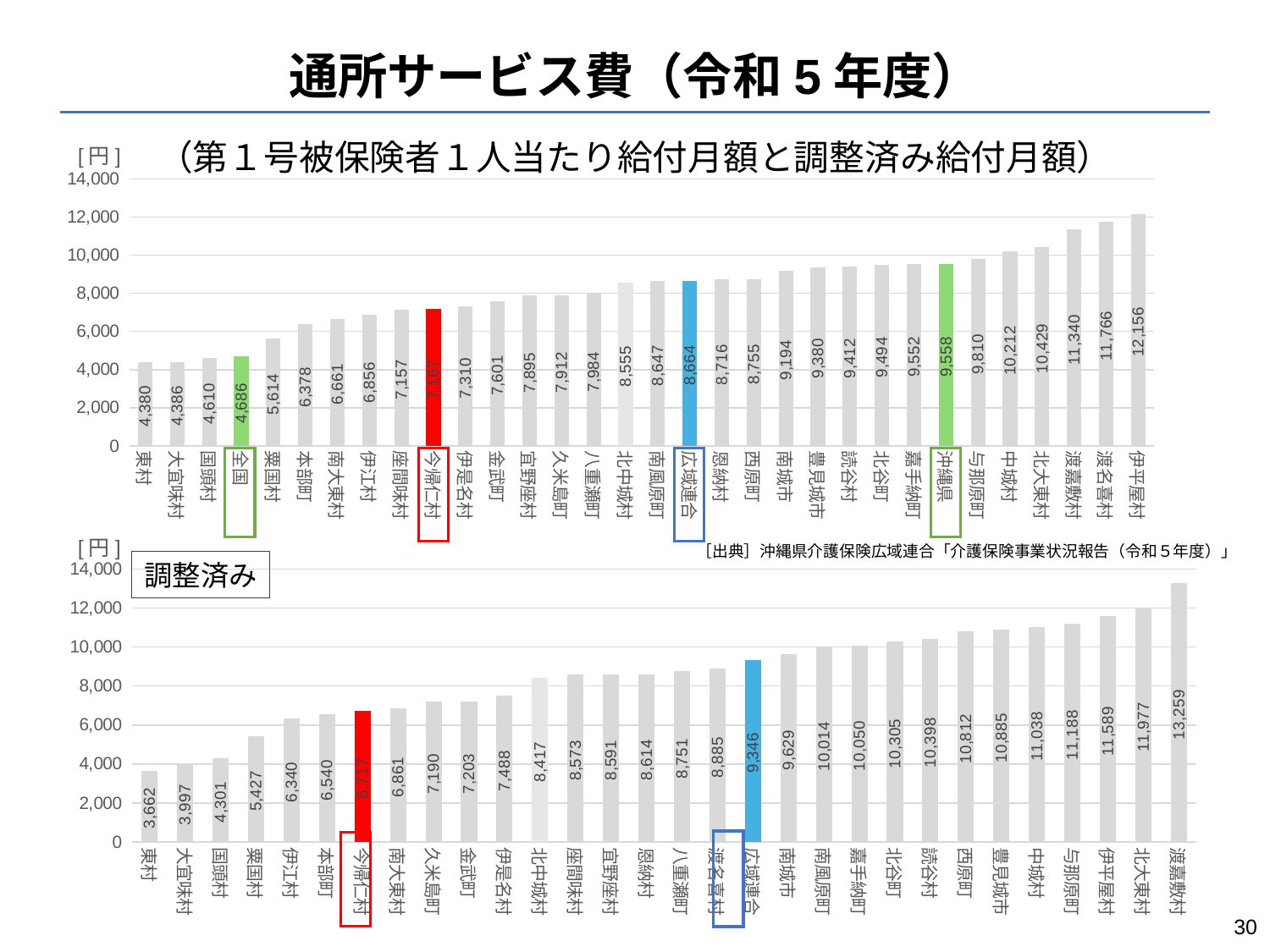

# 通所サービス費（令和5年度）
（第１号被保険者１人当たり給付月額と調整済み給付月額）
[円]

### Chart

| Category |  |
|---|---|
| 東村 | 4380.33004552352 |
| 大宜味村 | 4386.062604340567 |
| 国頭村 | 4610.415985600312 |
| 全国 | 4686.270088949727 |
| 粟国村 | 5614.124201787995 |
| 本部町 | 6378.328174783796 |
| 南大東村 | 6661.129140786749 |
| 伊江村 | 6856.315228324281 |
| 座間味村 | 7157.409385113268 |
| 今帰仁村 | 7166.566103533788 |
| 伊是名村 | 7309.568419090231 |
| 金武町 | 7600.979207543057 |
| 宜野座村 | 7895.373326750055 |
| 久米島町 | 7911.768187552565 |
| 八重瀬町 | 7983.53166032781 |
| 北中城村 | 8554.688165633444 |
| 南風原町 | 8647.168357309725 |
| 広域連合 | 8664.455682226913 |
| 恩納村 | 8716.103942008147 |
| 西原町 | 8755.241618633101 |
| 南城市 | 9193.98032033772 |
| 豊見城市 | 9379.586391893572 |
| 読谷村 | 9412.11515711013 |
| 北谷町 | 9493.753917436645 |
| 嘉手納町 | 9552.44955415289 |
| 沖縄県 | 9558.186994019454 |
| 与那原町 | 9810.214641243587 |
| 中城村 | 10211.66726138985 |
| 北大東村 | 10429.176470588236 |
| 渡嘉敷村 | 11340.35052910053 |
| 渡名喜村 | 11765.755319148937 |
| 伊平屋村 | 12156.224424552429 |

[円]
［出典］沖縄県介護保険広域連合「介護保険事業状況報告（令和５年度）」

### Chart

| Category |  |
|---|---|
| 東村 | 3662.0716452491297 |
| 大宜味村 | 3997.444379661916 |
| 国頭村 | 4300.5426568576995 |
| 粟国村 | 5426.50330648881 |
| 伊江村 | 6339.993963938647 |
| 本部町 | 6539.5903420920495 |
| 今帰仁村 | 6717.059606256422 |
| 南大東村 | 6860.848071998769 |
| 久米島町 | 7189.978649796472 |
| 金武町 | 7202.527191250426 |
| 伊是名村 | 7487.5077471378245 |
| 北中城村 | 8416.517790475977 |
| 座間味村 | 8572.570907122461 |
| 宜野座村 | 8591.085175476954 |
| 恩納村 | 8614.434054301555 |
| 八重瀬町 | 8750.581362212833 |
| 渡名喜村 | 8885.345183526415 |
| 広域連合 | 9345.885040234181 |
| 南城市 | 9628.606180860732 |
| 南風原町 | 10014.11002518126 |
| 嘉手納町 | 10049.838460813644 |
| 北谷町 | 10304.572572621546 |
| 読谷村 | 10397.947072199873 |
| 西原町 | 10811.698843664724 |
| 豊見城市 | 10884.848921106248 |
| 中城村 | 11037.944598402293 |
| 与那原町 | 11187.566878317954 |
| 伊平屋村 | 11589.498065204412 |
| 北大東村 | 11977.168664953628 |
| 渡嘉敷村 | 13259.498190766575 |
調整済み

30